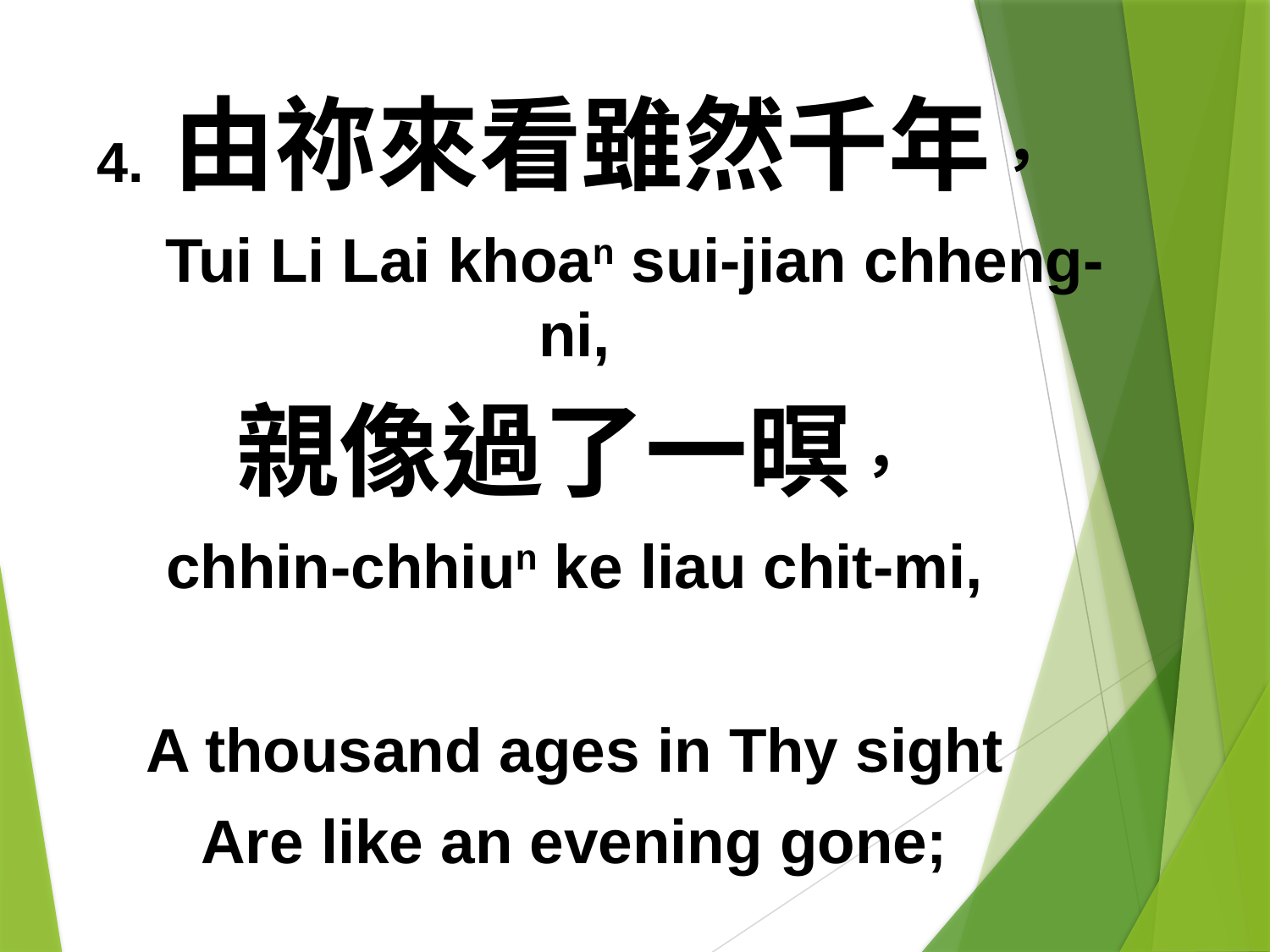

4. 由祢來看雖然千年，
       Tui Li Lai khoan sui-jian chheng-ni,
親像過了一暝，
chhin-chhiun ke liau chit-mi,

A thousand ages in Thy sight
Are like an evening gone;